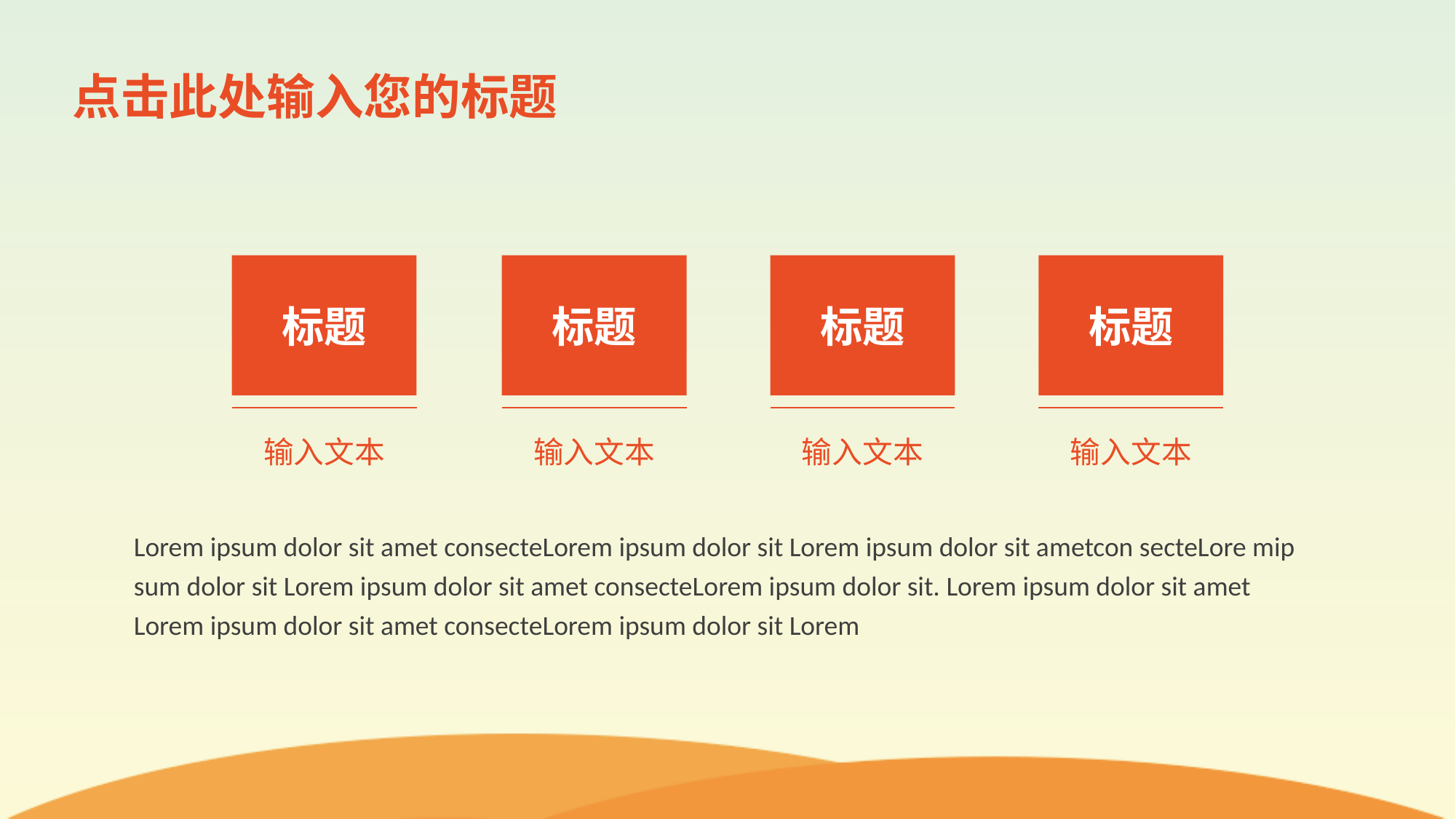

# 点击此处输入您的标题
标题
标题
标题
标题
输入文本
输入文本
输入文本
输入文本
Lorem ipsum dolor sit amet consecteLorem ipsum dolor sit Lorem ipsum dolor sit ametcon secteLore mip sum dolor sit Lorem ipsum dolor sit amet consecteLorem ipsum dolor sit. Lorem ipsum dolor sit amet Lorem ipsum dolor sit amet consecteLorem ipsum dolor sit Lorem